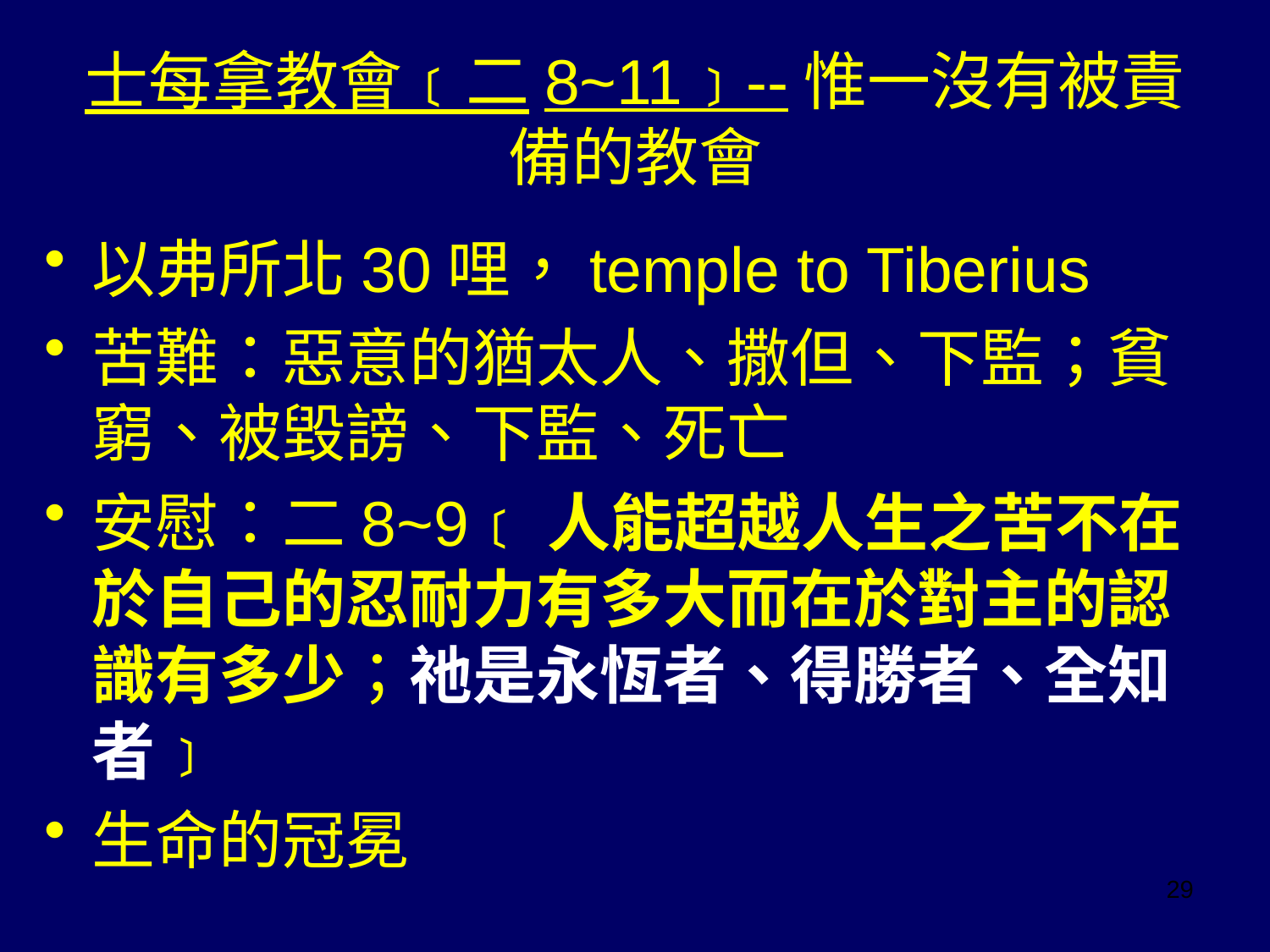

# 士每拿教會﹝二8~11﹞--惟一沒有被責備的教會
以弗所北30哩，temple to Tiberius
苦難：惡意的猶太人、撒但、下監；貧窮、被毀謗、下監、死亡
安慰：二8~9﹝人能超越人生之苦不在於自己的忍耐力有多大而在於對主的認識有多少；祂是永恆者、得勝者、全知者﹞
生命的冠冕
29